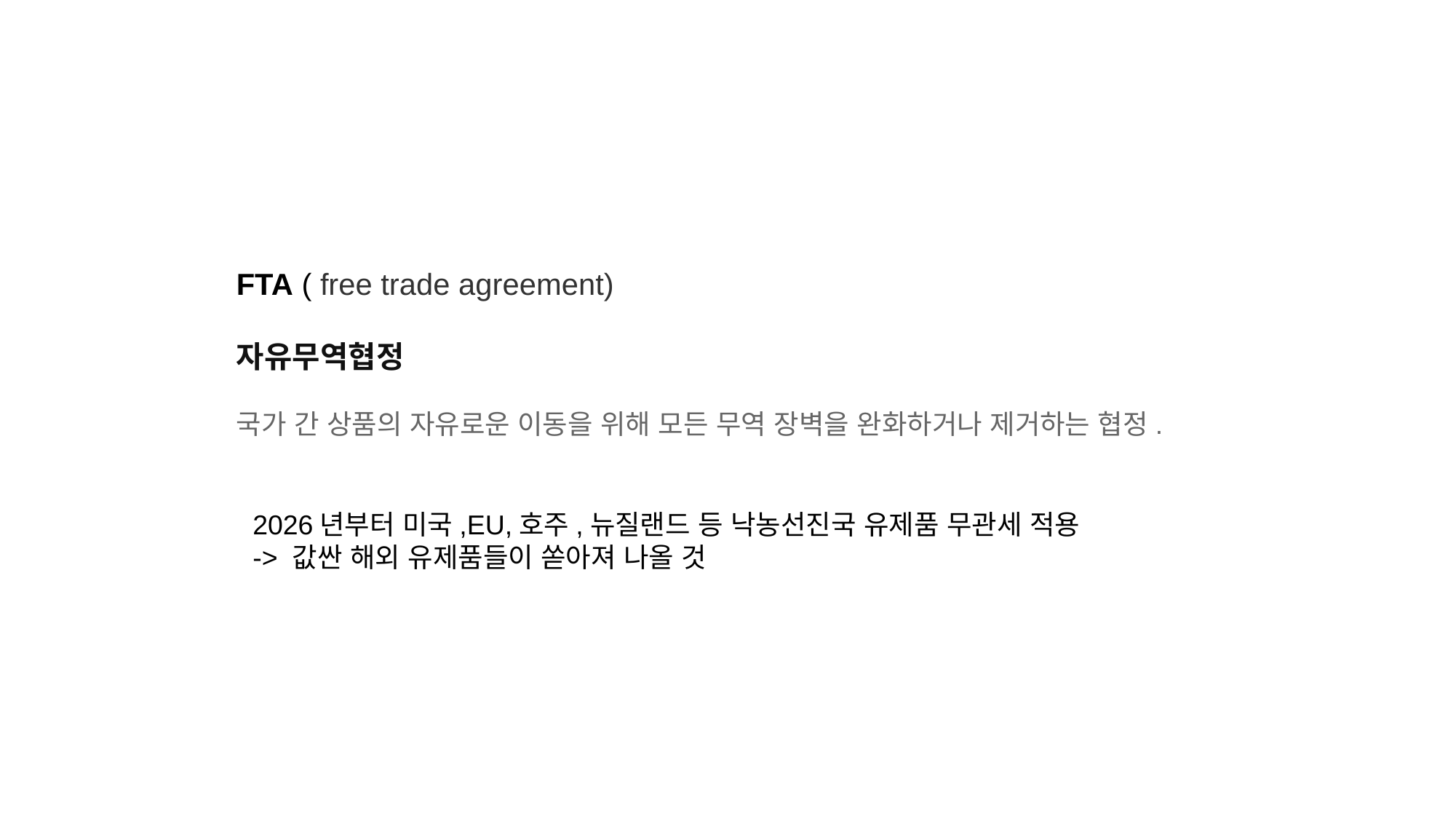

FTA ( free trade agreement)

자유무역협정

국가 간 상품의 자유로운 이동을 위해 모든 무역 장벽을 완화하거나 제거하는 협정.

2026년부터 미국,EU,호주,뉴질랜드 등 낙농선진국 유제품 무관세 적용
-> 값싼 해외 유제품들이 쏟아져 나올 것